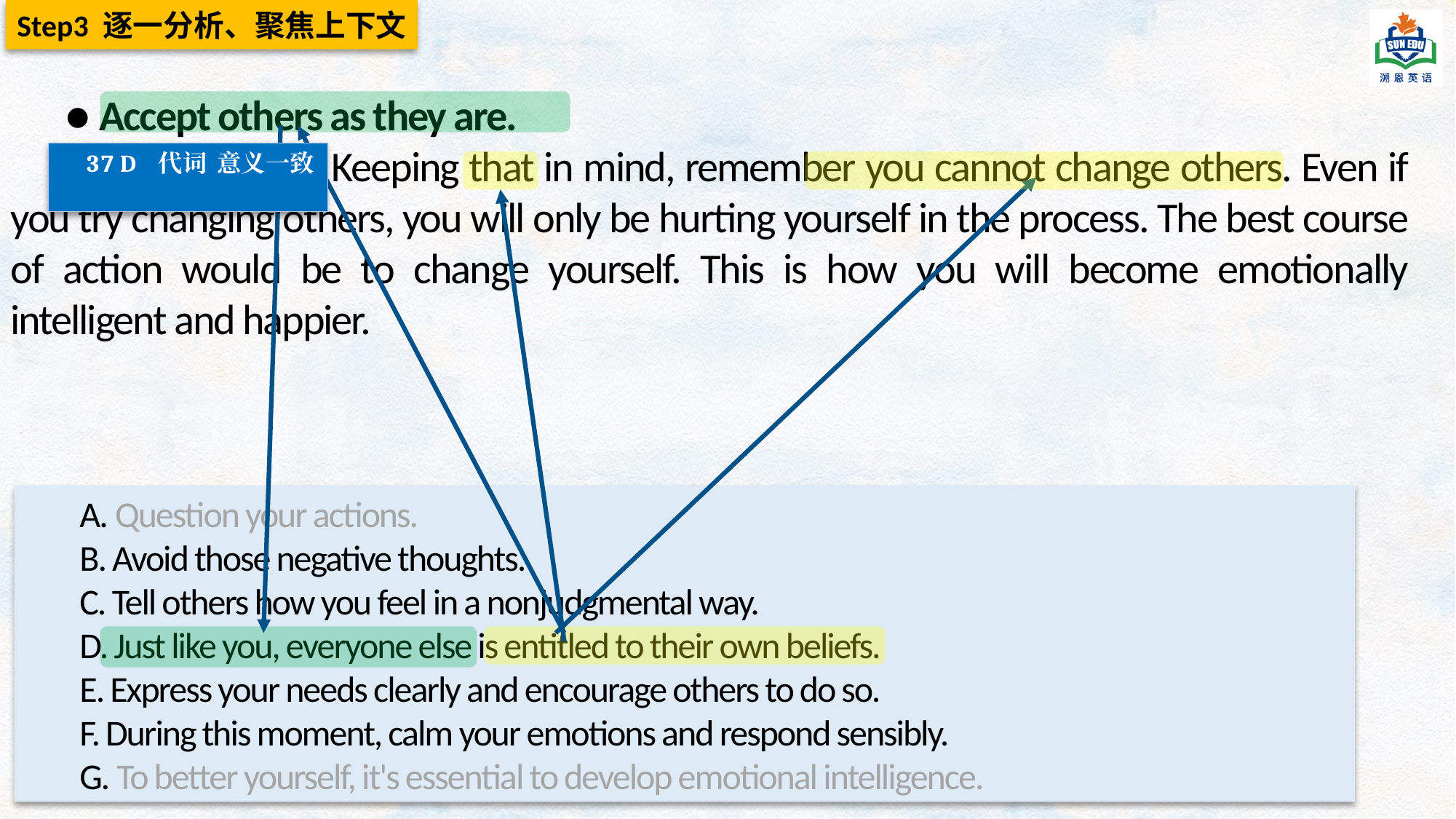

Step3 逐一分析、聚焦上下文
● Accept others as they are.
37.__________  Keeping that in mind, remember you cannot change others. Even if you try changing others, you will only be hurting yourself in the process. The best course of action would be to change yourself. This is how you will become emotionally intelligent and happier.

     37 D   代词  意义一致

A. Question your actions.
B. Avoid those negative thoughts.
C. Tell others how you feel in a nonjudgmental way.
D. Just like you, everyone else is entitled to their own beliefs.
E. Express your needs clearly and encourage others to do so.
F. During this moment, calm your emotions and respond sensibly.
G. To better yourself, it's essential to develop emotional intelligence.